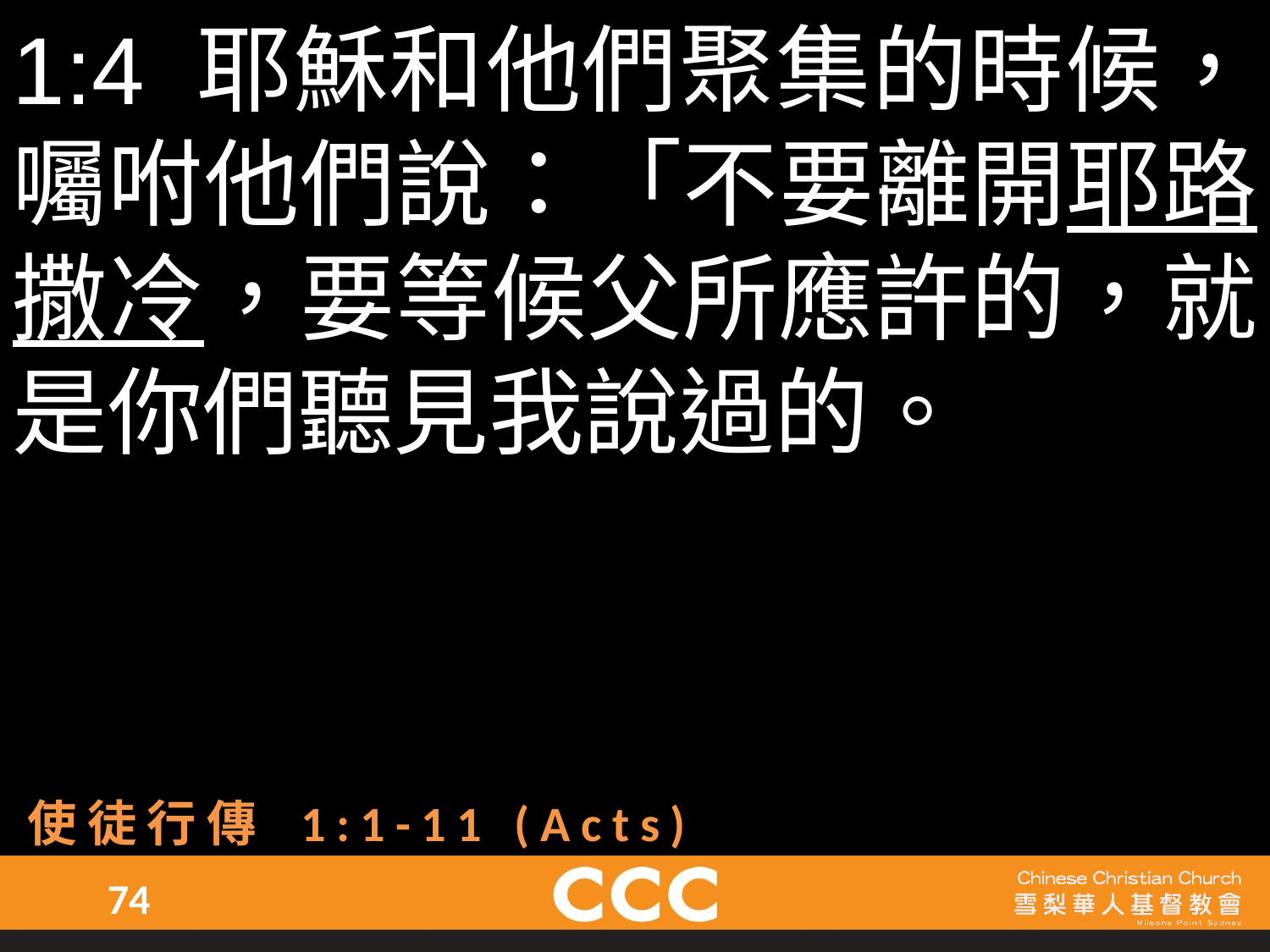

1:4 耶穌和他們聚集的時候，囑咐他們說：「不要離開耶路撒冷，要等候父所應許的，就是你們聽見我說過的。
使徒行傳 1:1-11 (Acts)
74